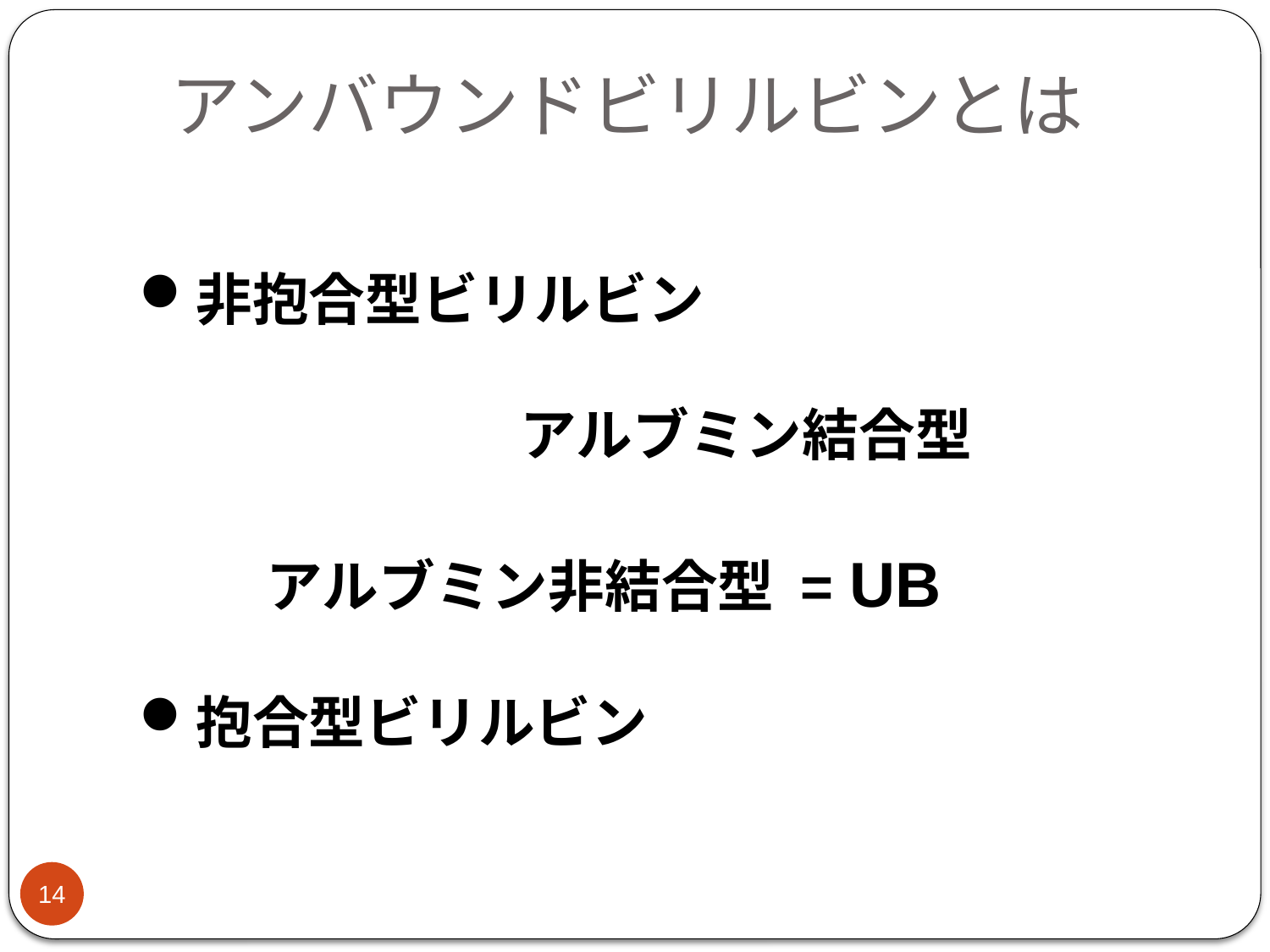

# アンバウンドビリルビンとは
非抱合型ビリルビン						アルブミン結合型
アルブミン非結合型 = UB
抱合型ビリルビン

14